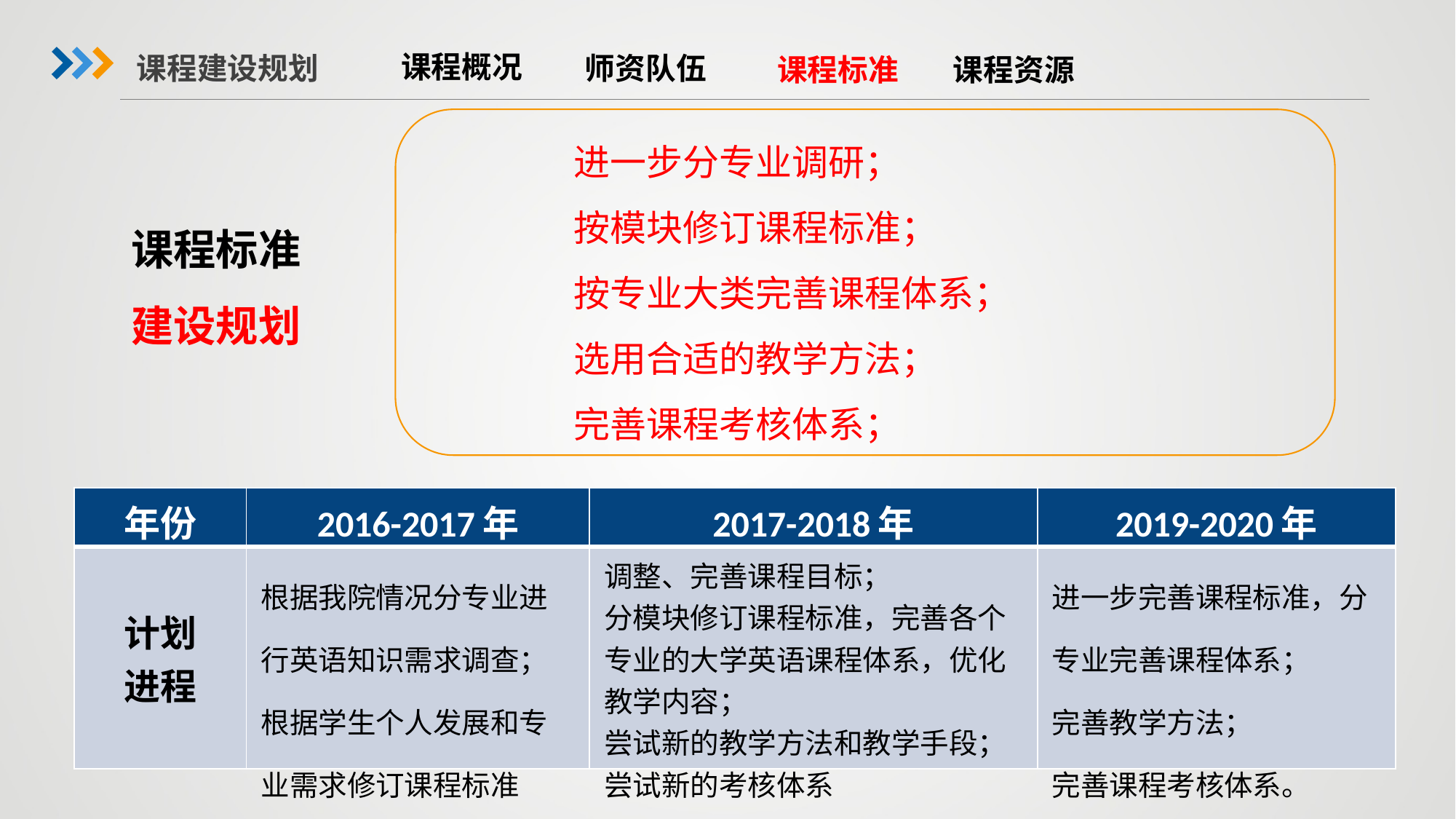

课程建设规划
课程概况
师资队伍
课程标准
课程资源

进一步分专业调研；
按模块修订课程标准；
按专业大类完善课程体系；
选用合适的教学方法；
完善课程考核体系；
课程标准
建设规划
| 年份 | 2016-2017年 | 2017-2018年 | 2019-2020年 |
| --- | --- | --- | --- |
| 计划 进程 | 根据我院情况分专业进行英语知识需求调查； 根据学生个人发展和专业需求修订课程标准 | 调整、完善课程目标； 分模块修订课程标准，完善各个专业的大学英语课程体系，优化教学内容； 尝试新的教学方法和教学手段； 尝试新的考核体系 | 进一步完善课程标准，分专业完善课程体系； 完善教学方法； 完善课程考核体系。 |